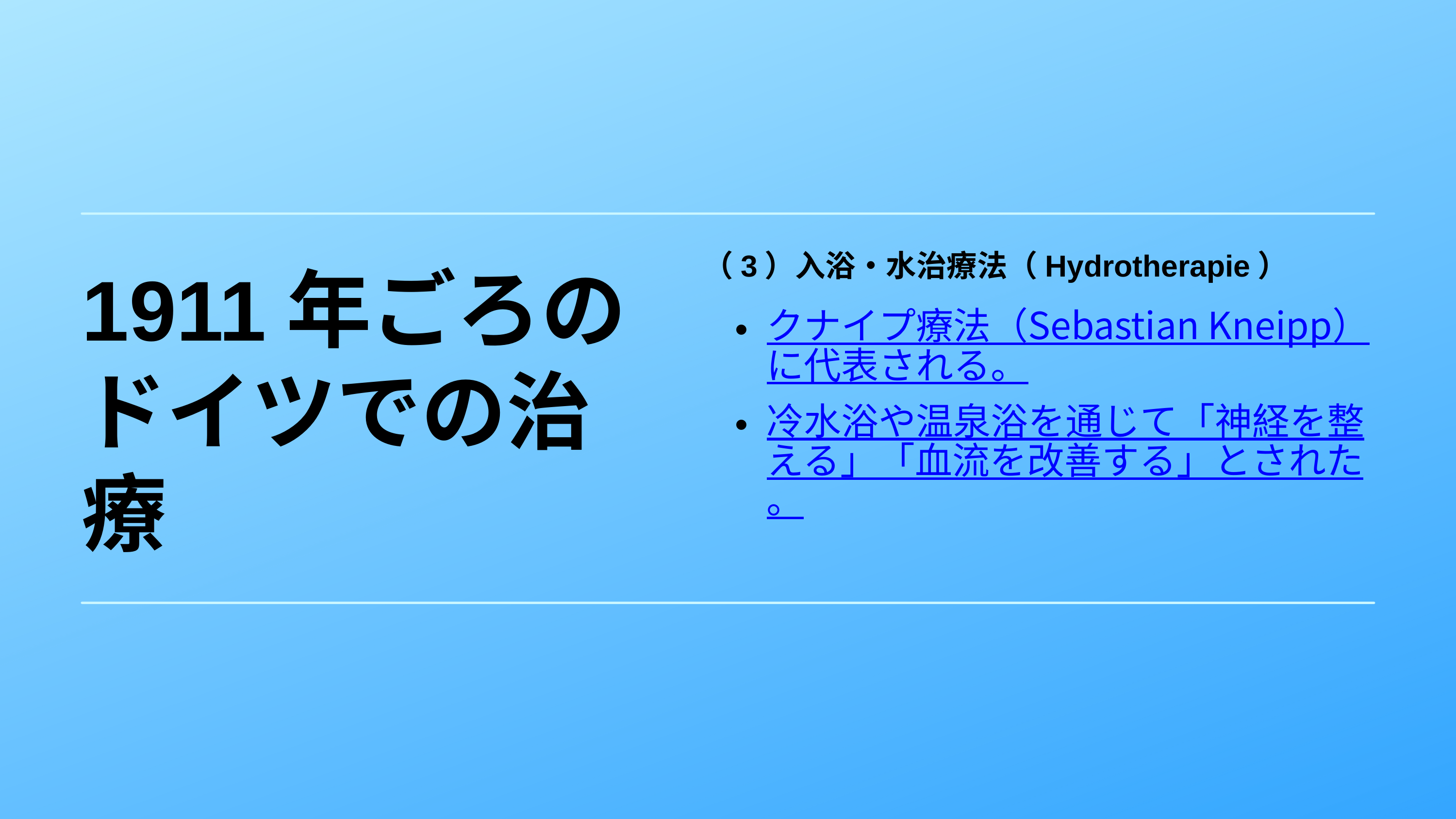

（3）入浴・水治療法（Hydrotherapie）
クナイプ療法（Sebastian Kneipp）に代表される。
冷水浴や温泉浴を通じて「神経を整える」「血流を改善する」とされた。
1911年ごろのドイツでの治療